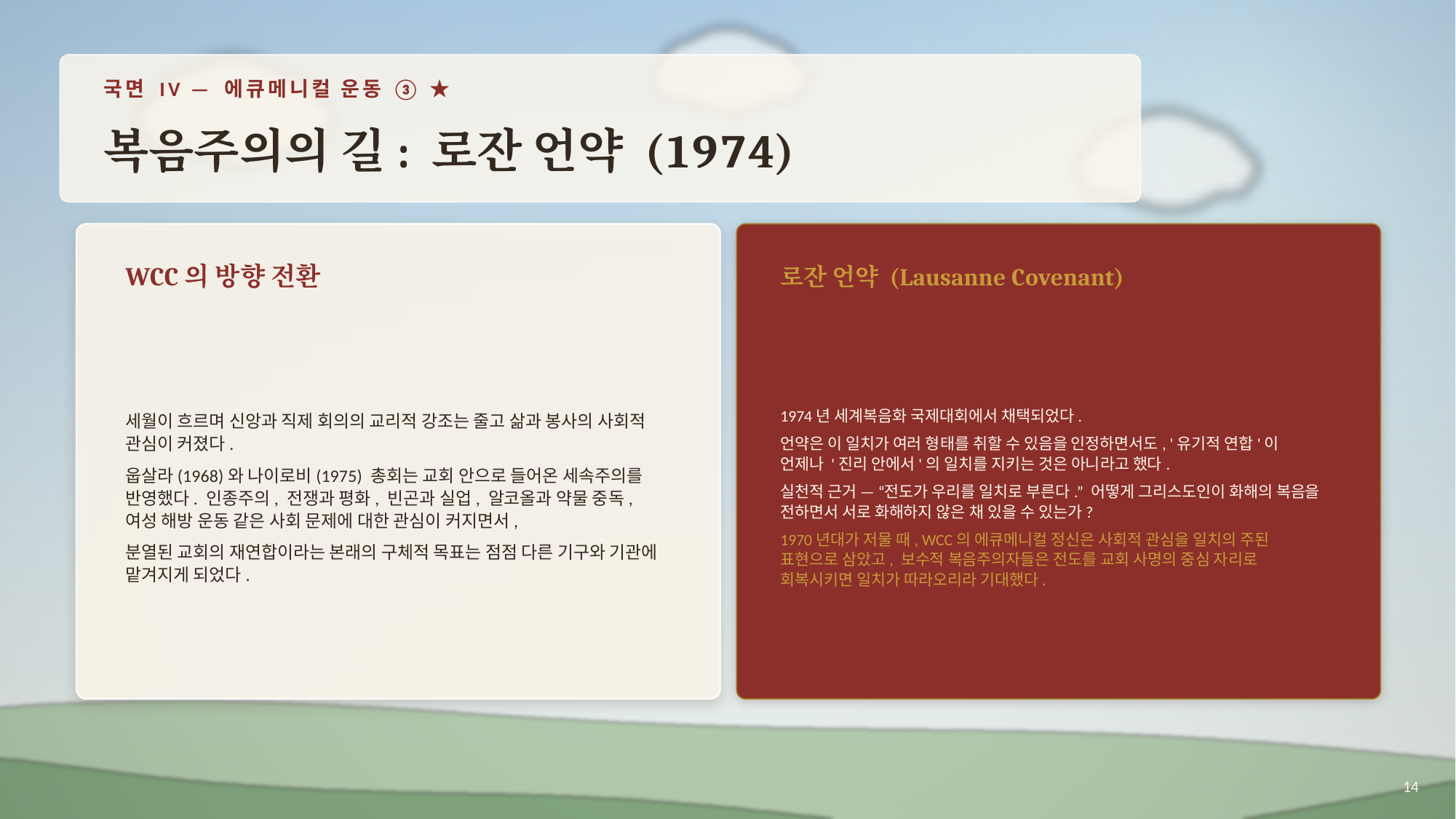

국면 IV — 에큐메니컬 운동 ③ ★
복음주의의 길: 로잔 언약 (1974)

WCC의 방향 전환
로잔 언약 (Lausanne Covenant)
세월이 흐르며 신앙과 직제 회의의 교리적 강조는 줄고 삶과 봉사의 사회적 관심이 커졌다.
웁살라(1968)와 나이로비(1975) 총회는 교회 안으로 들어온 세속주의를 반영했다. 인종주의, 전쟁과 평화, 빈곤과 실업, 알코올과 약물 중독, 여성 해방 운동 같은 사회 문제에 대한 관심이 커지면서,
분열된 교회의 재연합이라는 본래의 구체적 목표는 점점 다른 기구와 기관에 맡겨지게 되었다.
1974년 세계복음화 국제대회에서 채택되었다.
언약은 이 일치가 여러 형태를 취할 수 있음을 인정하면서도, '유기적 연합'이 언제나 '진리 안에서'의 일치를 지키는 것은 아니라고 했다.
실천적 근거 — “전도가 우리를 일치로 부른다.” 어떻게 그리스도인이 화해의 복음을 전하면서 서로 화해하지 않은 채 있을 수 있는가?
1970년대가 저물 때, WCC의 에큐메니컬 정신은 사회적 관심을 일치의 주된 표현으로 삼았고, 보수적 복음주의자들은 전도를 교회 사명의 중심 자리로 회복시키면 일치가 따라오리라 기대했다.
14